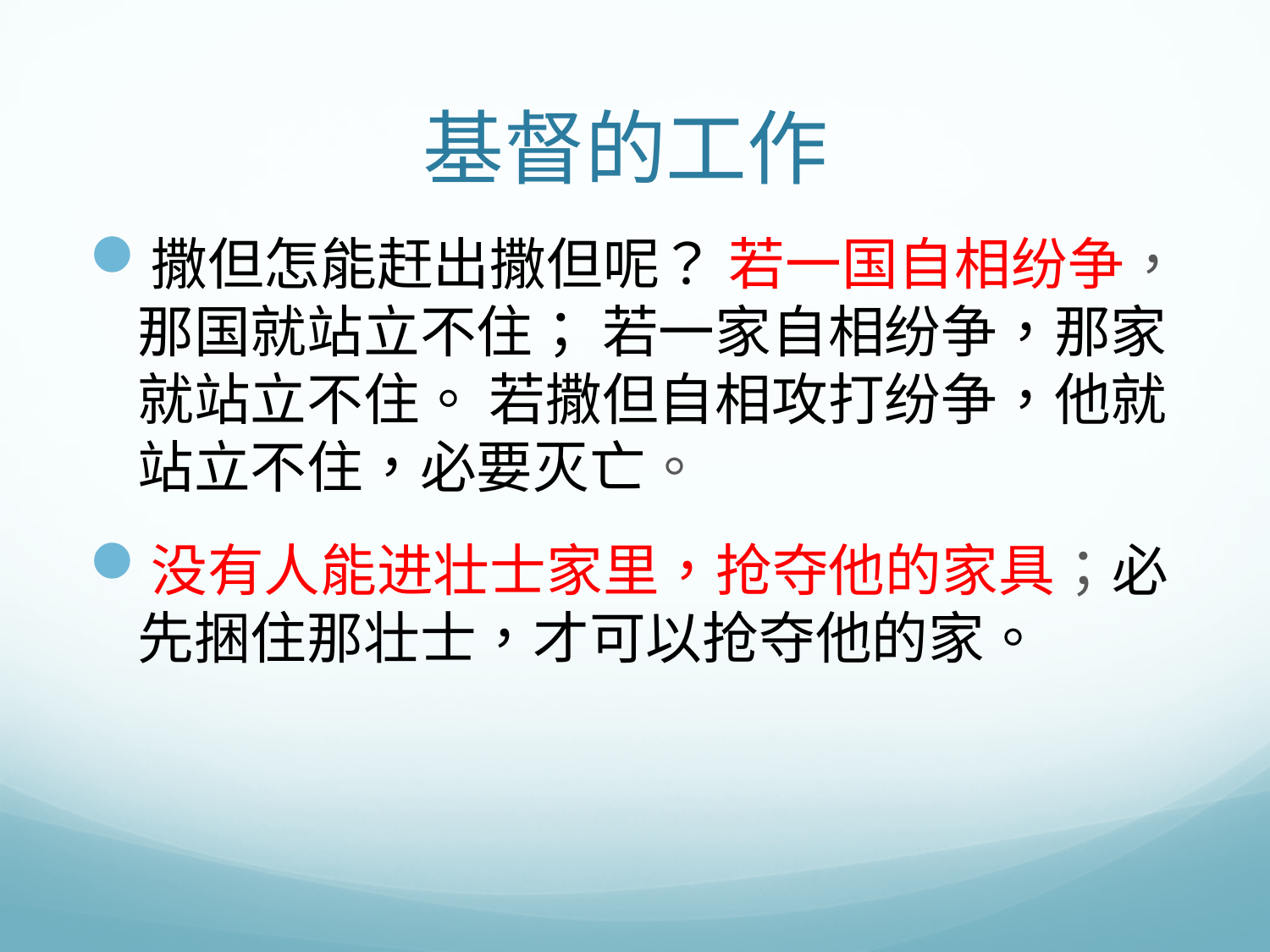

# 基督的工作
撒但怎能赶出撒但呢？ 若一国自相纷争，那国就站立不住； 若一家自相纷争，那家就站立不住。 若撒但自相攻打纷争，他就站立不住，必要灭亡。
没有人能进壮士家里，抢夺他的家具；必先捆住那壮士，才可以抢夺他的家。